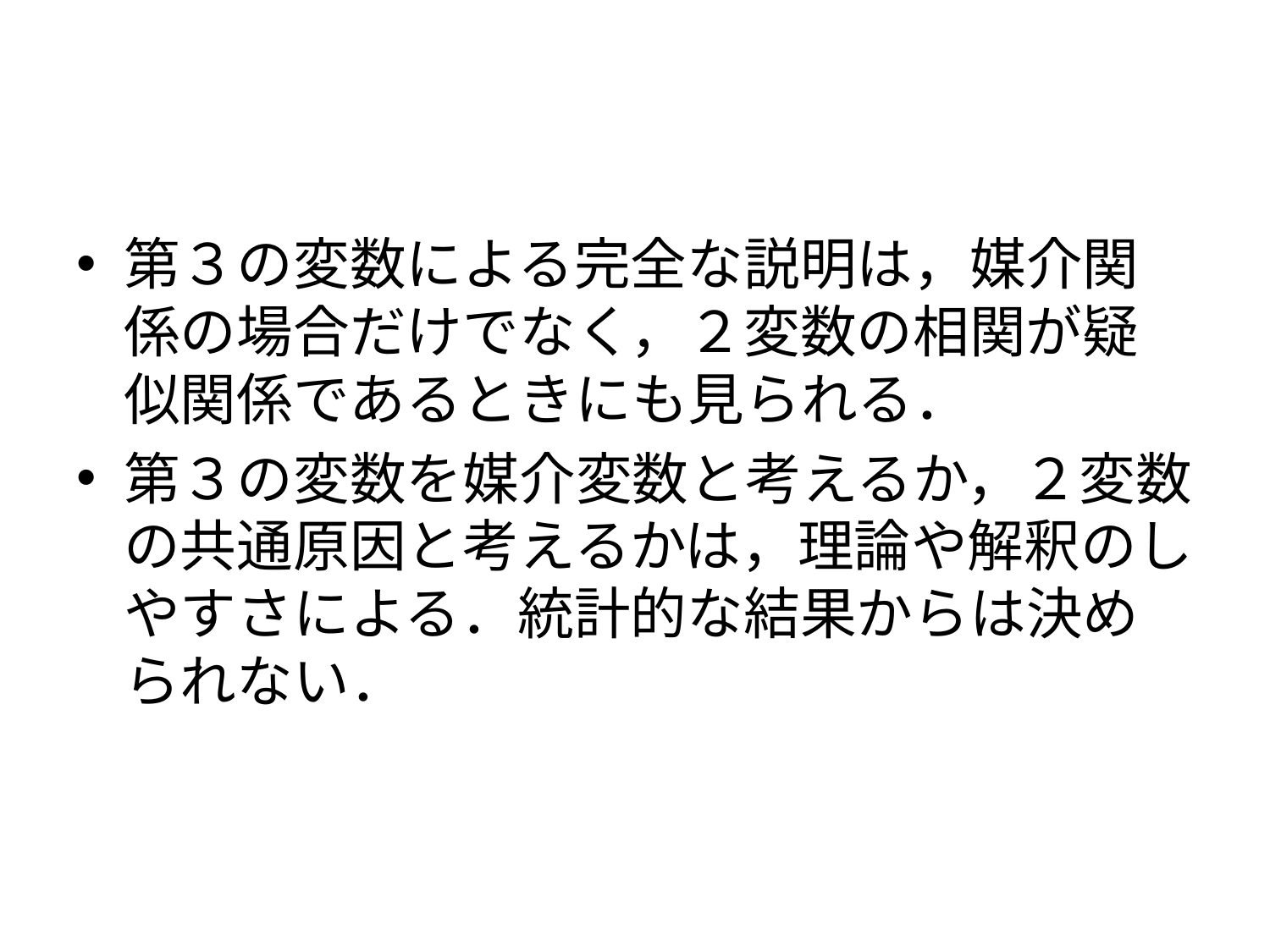

#
第３の変数による完全な説明は，媒介関係の場合だけでなく，２変数の相関が疑似関係であるときにも見られる．
第３の変数を媒介変数と考えるか，２変数の共通原因と考えるかは，理論や解釈のしやすさによる．統計的な結果からは決められない．